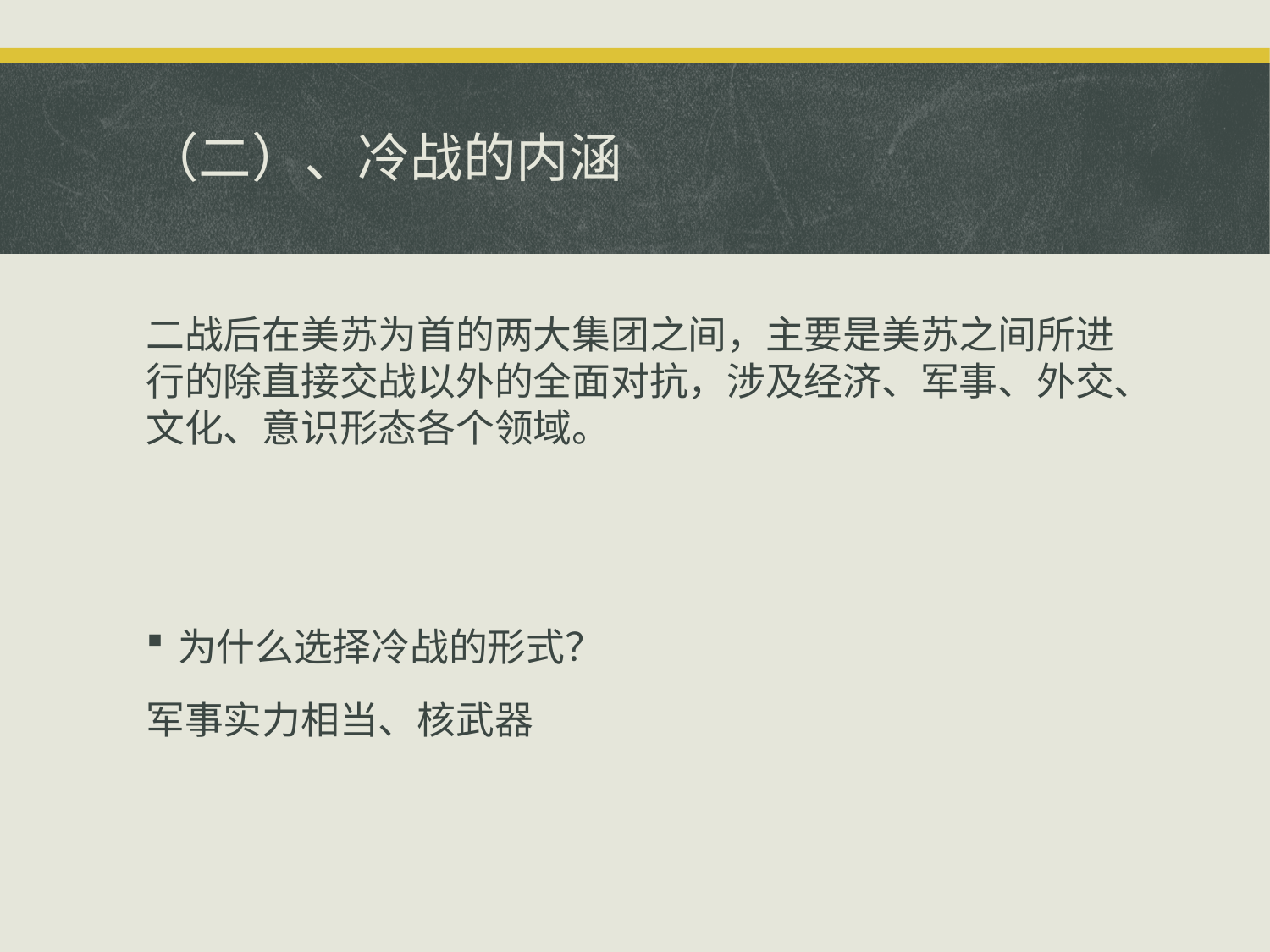

# （二）、冷战的内涵
二战后在美苏为首的两大集团之间，主要是美苏之间所进行的除直接交战以外的全面对抗，涉及经济、军事、外交、文化、意识形态各个领域。

为什么选择冷战的形式？
军事实力相当、核武器